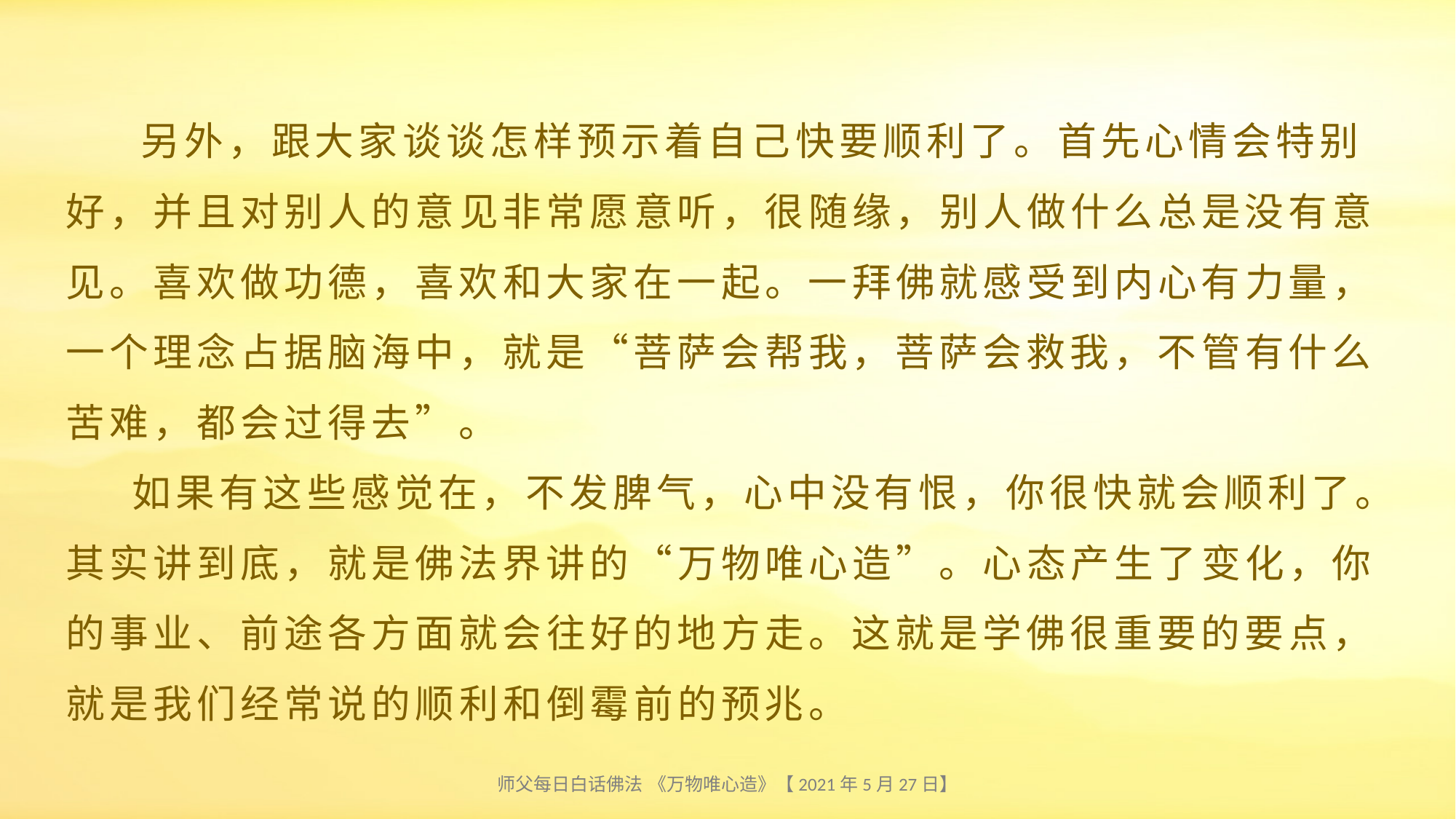

# 另外，跟大家谈谈怎样预示着自己快要顺利了。首先心情会特别好，并且对别人的意见非常愿意听，很随缘，别人做什么总是没有意见。喜欢做功德，喜欢和大家在一起。一拜佛就感受到内心有力量，一个理念占据脑海中，就是“菩萨会帮我，菩萨会救我，不管有什么苦难，都会过得去”。 如果有这些感觉在，不发脾气，心中没有恨，你很快就会顺利了。其实讲到底，就是佛法界讲的“万物唯心造”。心态产生了变化，你的事业、前途各方面就会往好的地方走。这就是学佛很重要的要点，就是我们经常说的顺利和倒霉前的预兆。
师父每日白话佛法 《万物唯心造》【2021年5月27日】